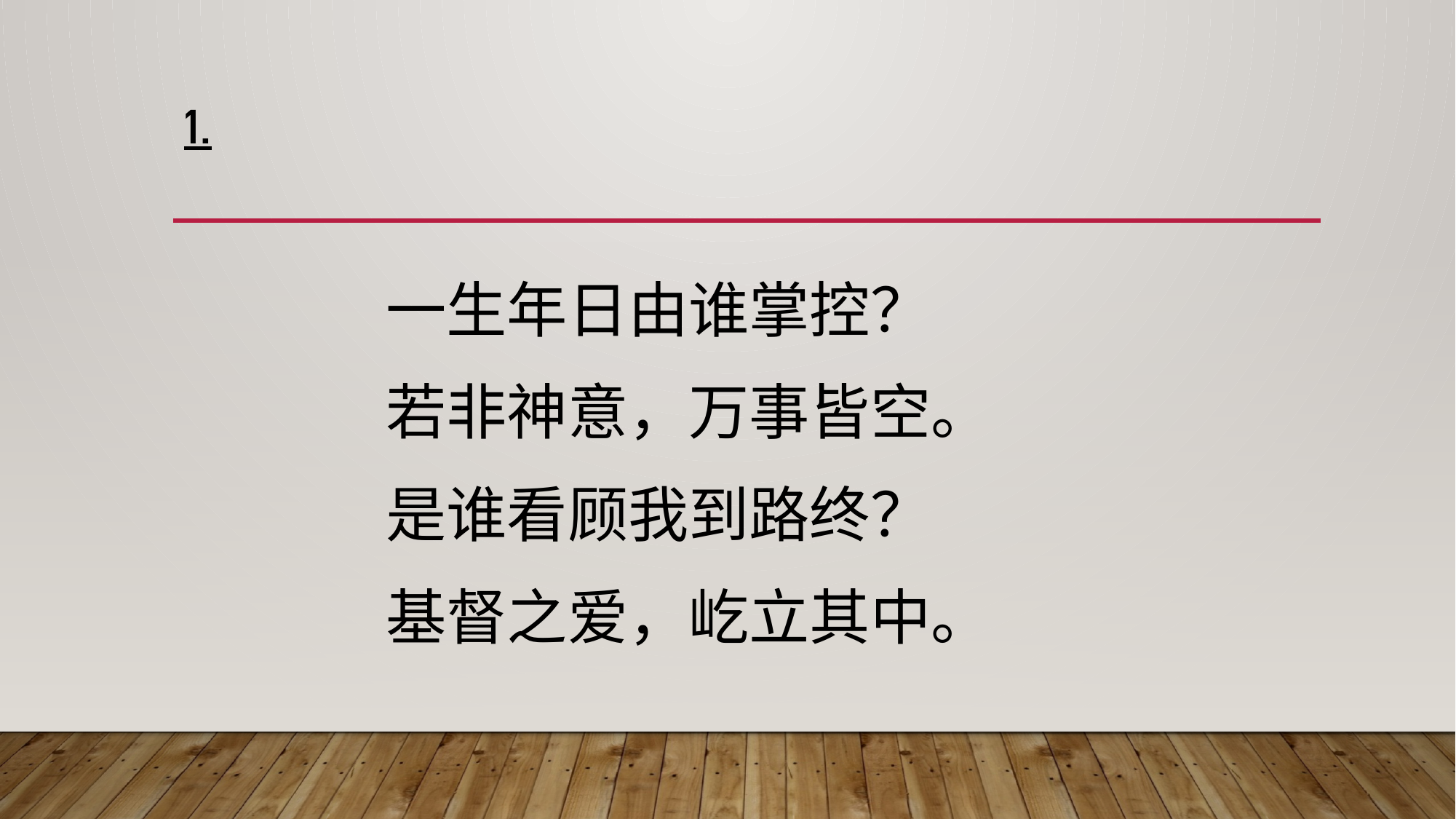

# 1.
一生年日由谁掌控？
若非神意，万事皆空。
是谁看顾我到路终？
基督之爱，屹立其中。